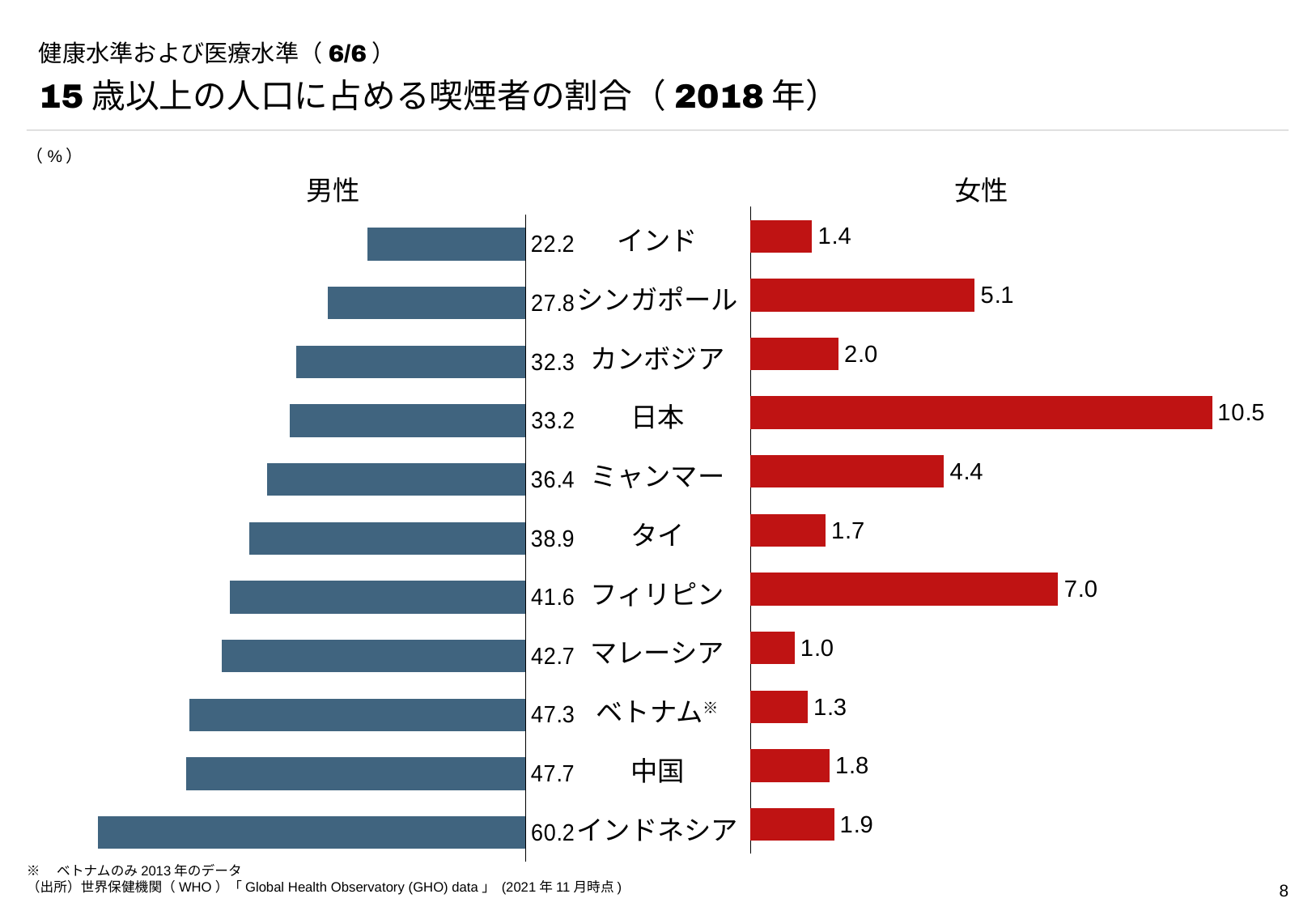

# 健康水準および医療水準（6/6）
15歳以上の人口に占める喫煙者の割合（2018年）
（%）
男性
女性

### Chart

| Category |  |
|---|---|

### Chart

| Category |  |
|---|---|
インド
シンガポール
カンボジア
日本
ミャンマー
タイ
フィリピン
マレーシア
ベトナム※
中国
インドネシア
※　ベトナムのみ2013年のデータ
（出所）世界保健機関（WHO）「Global Health Observatory (GHO) data」 (2021年11月時点)